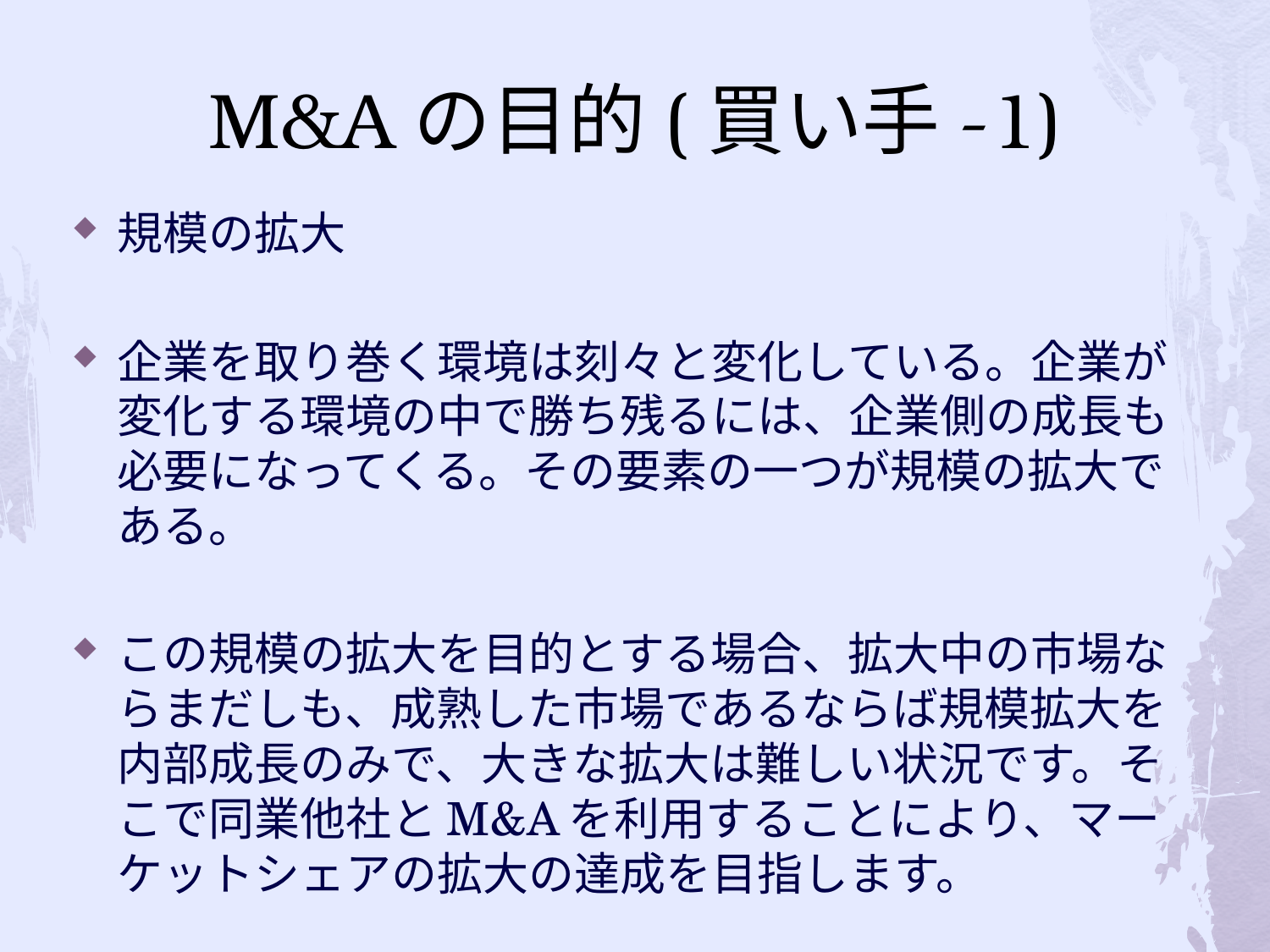

# M&Aの目的(買い手-1)
規模の拡大

企業を取り巻く環境は刻々と変化している。企業が変化する環境の中で勝ち残るには、企業側の成長も必要になってくる。その要素の一つが規模の拡大である。

この規模の拡大を目的とする場合、拡大中の市場ならまだしも、成熟した市場であるならば規模拡大を内部成長のみで、大きな拡大は難しい状況です。そこで同業他社とM&Aを利用することにより、マーケットシェアの拡大の達成を目指します。